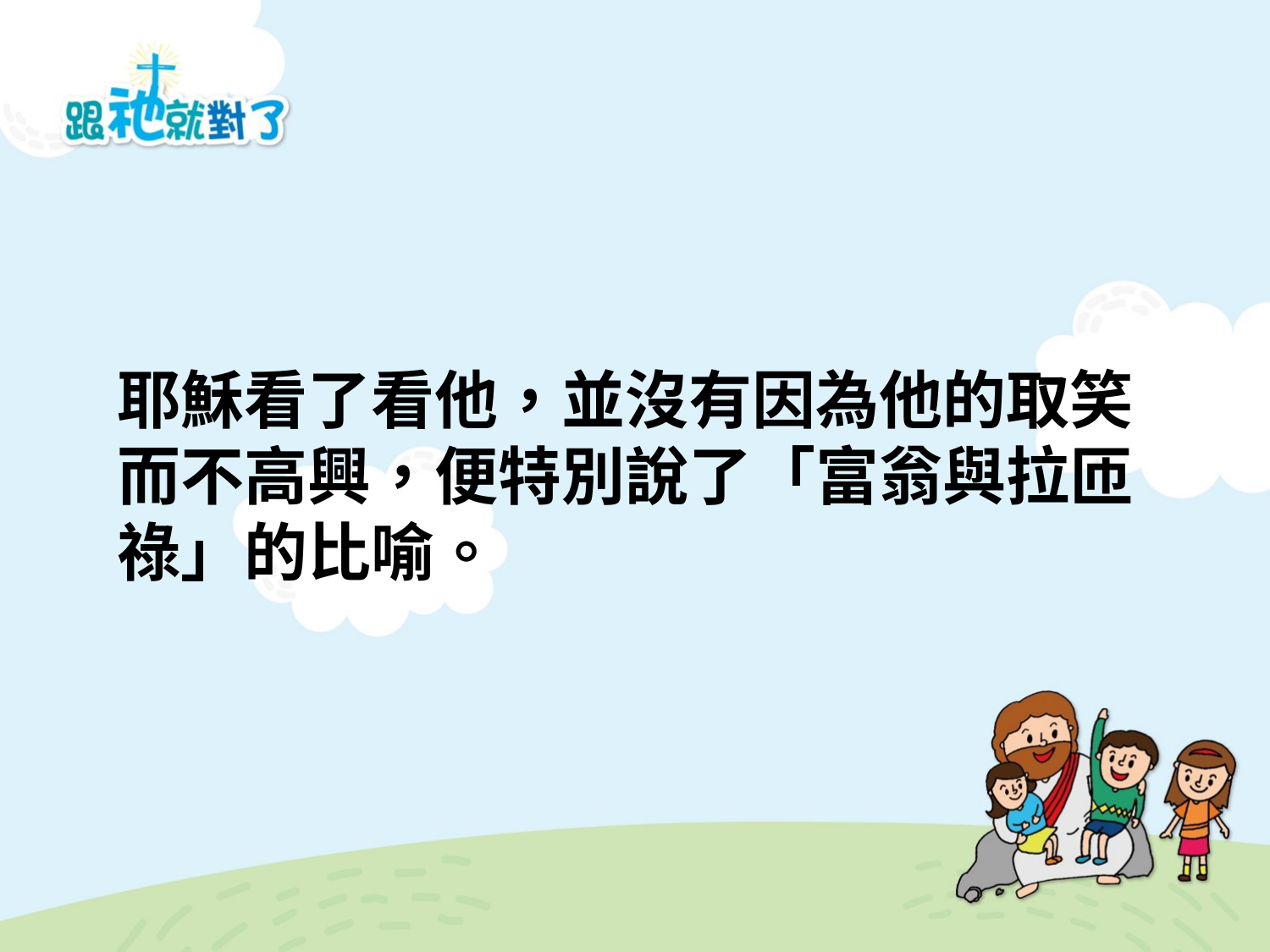

耶穌看了看他，並沒有因為他的取笑而不高興，便特別說了「富翁與拉匝祿」的比喻。